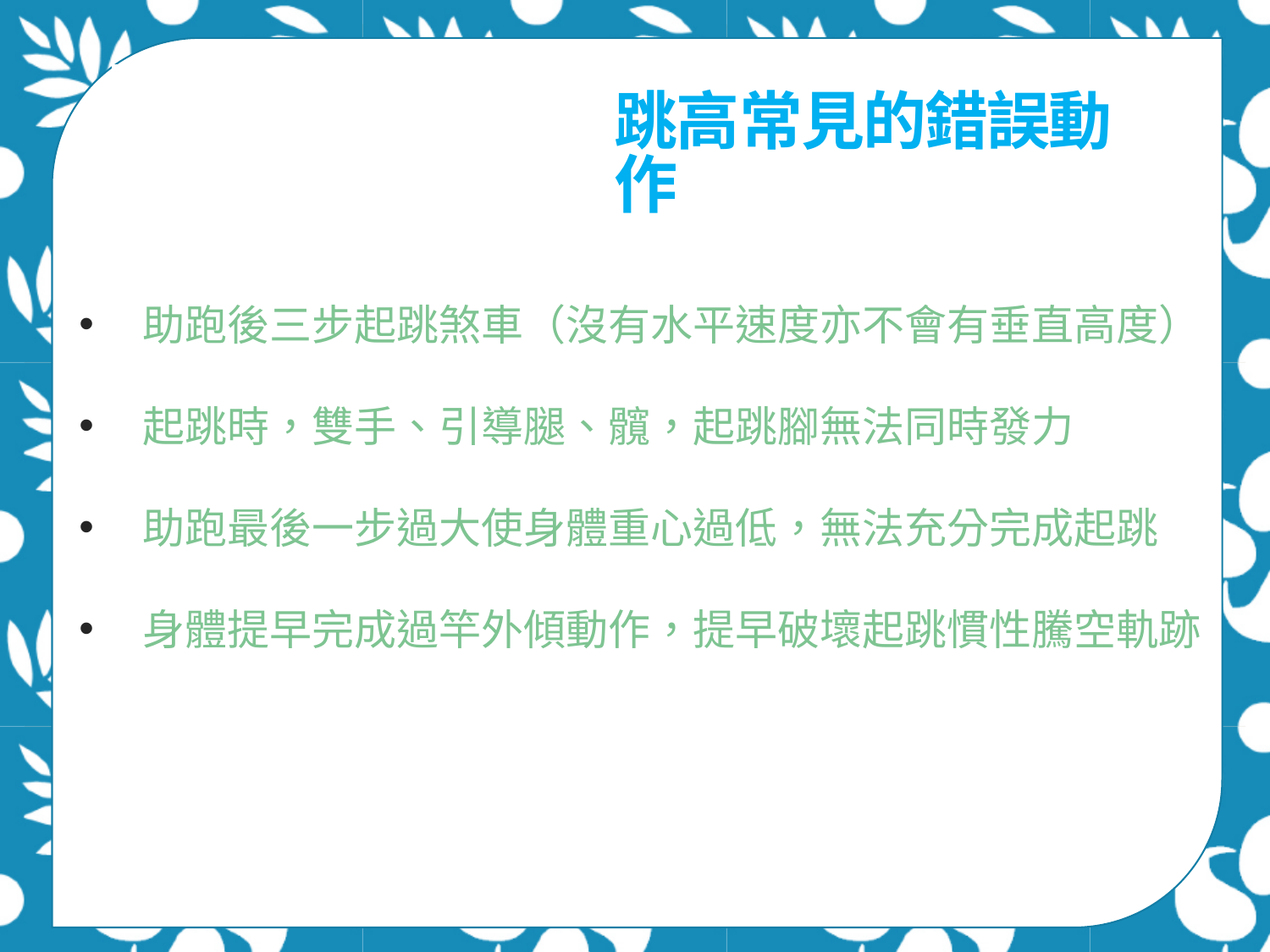

跳高常見的錯誤動作
助跑後三步起跳煞車（沒有水平速度亦不會有垂直高度）
起跳時，雙手、引導腿、髖，起跳腳無法同時發力
助跑最後一步過大使身體重心過低，無法充分完成起跳
身體提早完成過竿外傾動作，提早破壞起跳慣性騰空軌跡